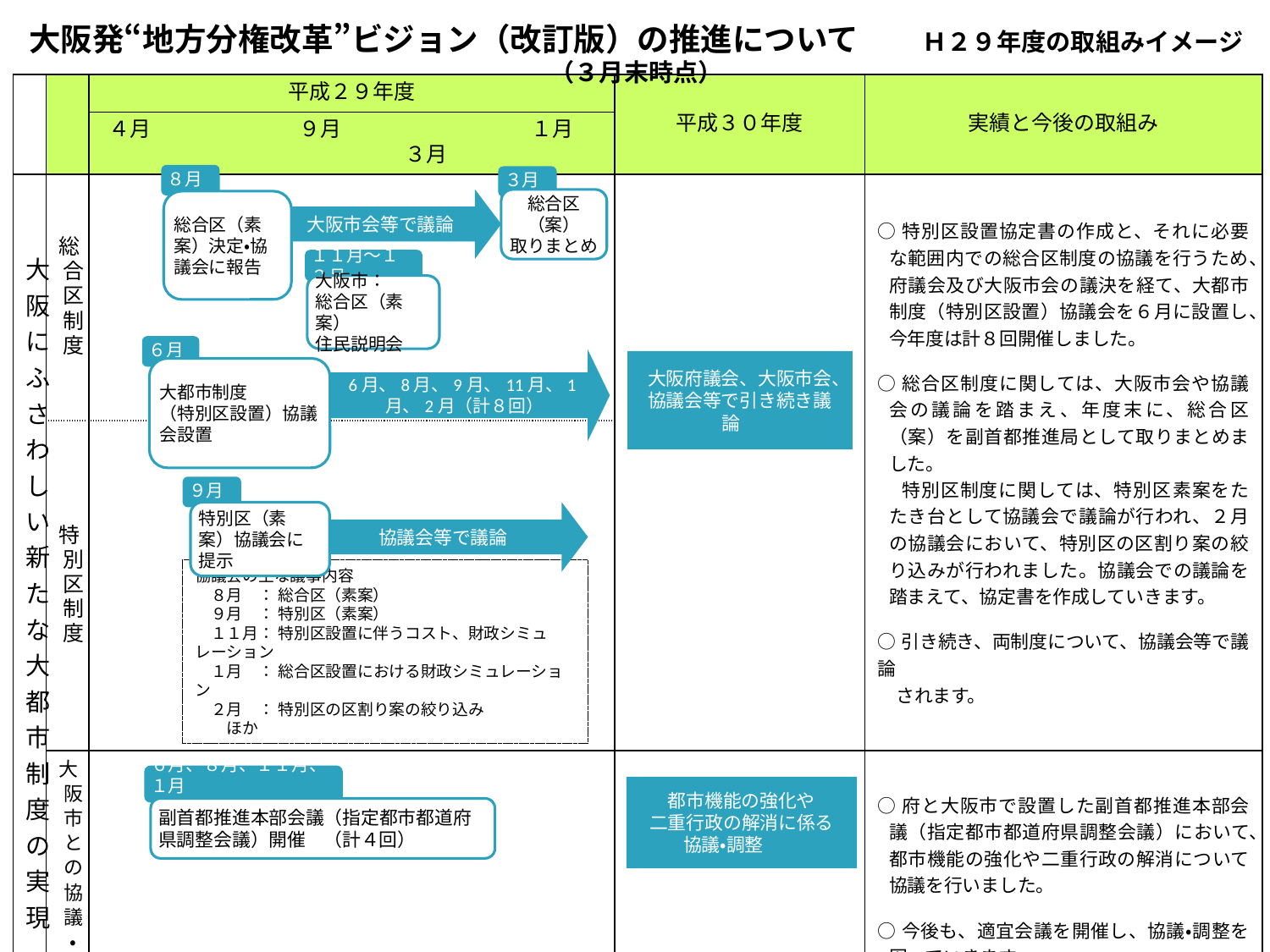

大阪発“地方分権改革”ビジョン（改訂版）の推進について　　Ｈ２９年度の取組みイメージ（３月末時点）
|  |  | 平成２９年度 | 平成３０年度 | 実績と今後の取組み |
| --- | --- | --- | --- | --- |
|  |  | ４月　　　　　　　９月　　　　　　　　　１月　　　　　　　　３月 |  |  |
| 大阪にふさわしい新たな大都市制度の実現 | 総合区制度 |  |  | ○特別区設置協定書の作成と、それに必要な範囲内での総合区制度の協議を行うため、府議会及び大阪市会の議決を経て、大都市制度（特別区設置）協議会を６月に設置し、今年度は計８回開催しました。 ○総合区制度に関しては、大阪市会や協議会の議論を踏まえ、年度末に、総合区（案）を副首都推進局として取りまとめました。 特別区制度に関しては、特別区素案をたたき台として協議会で議論が行われ、２月の協議会において、特別区の区割り案の絞り込みが行われました。協議会での議論を踏まえて、協定書を作成していきます。 ○引き続き、両制度について、協議会等で議論　　 　されます。 |
|  | 特別区制度 |  |  |  |
|  | 大阪市との協議・調整 |  |  | ○府と大阪市で設置した副首都推進本部会議（指定都市都道府県調整会議）において、都市機能の強化や二重行政の解消について協議を行いました。 ○今後も、適宜会議を開催し、協議・調整を図っていきます。 |
８月
総合区（素案）決定・協議会に報告
３月
大阪市会等で議論
総合区（案）
取りまとめ
１１月～１２月
大阪市：
総合区（素案）
住民説明会
６月
大都市制度
（特別区設置）協議会設置
6月、8月、9月、11月、1月、2月（計８回）
大阪府議会、大阪市会、
協議会等で引き続き議論
９月
特別区（素案）協議会に提示
協議会等で議論
協議会の主な議事内容
　８月　： 総合区（素案）
　９月　： 特別区（素案）
　１１月： 特別区設置に伴うコスト、財政シミュレーション
　１月　： 総合区設置における財政シミュレーション
　２月　： 特別区の区割り案の絞り込み　　　　　 　　ほか
６月、８月、１１月、１月
副首都推進本部会議（指定都市都道府県調整会議）開催　（計４回）
都市機能の強化や
二重行政の解消に係る
協議・調整